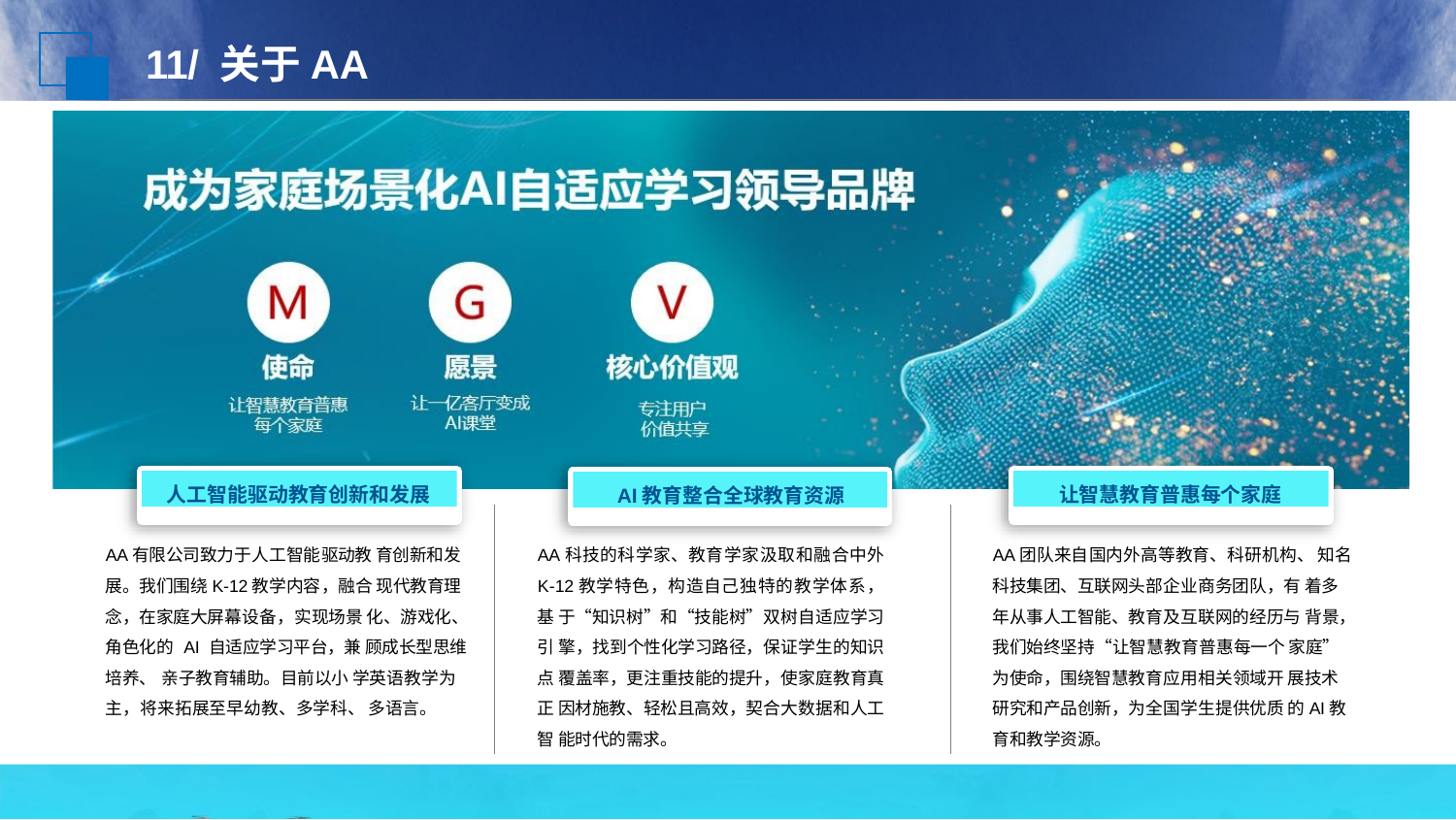

# 11/ 关于AA

人工智能驱动教育创新和发展

让智慧教育普惠每个家庭

AI教育整合全球教育资源

AA有限公司致力于人工智能驱动教 育创新和发展。我们围绕K-12教学内容，融合 现代教育理念，在家庭大屏幕设备，实现场景 化、游戏化、角色化的 AI 自适应学习平台，兼 顾成长型思维培养、 亲子教育辅助。目前以小 学英语教学为主，将来拓展至早幼教、多学科、 多语言。
AA科技的科学家、教育学家汲取和融合中外 K-12教学特色，构造自己独特的教学体系，基 于“知识树”和“技能树”双树自适应学习引 擎，找到个性化学习路径，保证学生的知识点 覆盖率，更注重技能的提升，使家庭教育真正 因材施教、轻松且高效，契合大数据和人工智 能时代的需求。
AA团队来自国内外高等教育、科研机构、 知名科技集团、互联网头部企业商务团队，有 着多年从事人工智能、教育及互联网的经历与 背景，我们始终坚持“让智慧教育普惠每一个 家庭”为使命，围绕智慧教育应用相关领域开 展技术研究和产品创新，为全国学生提供优质 的AI教育和教学资源。